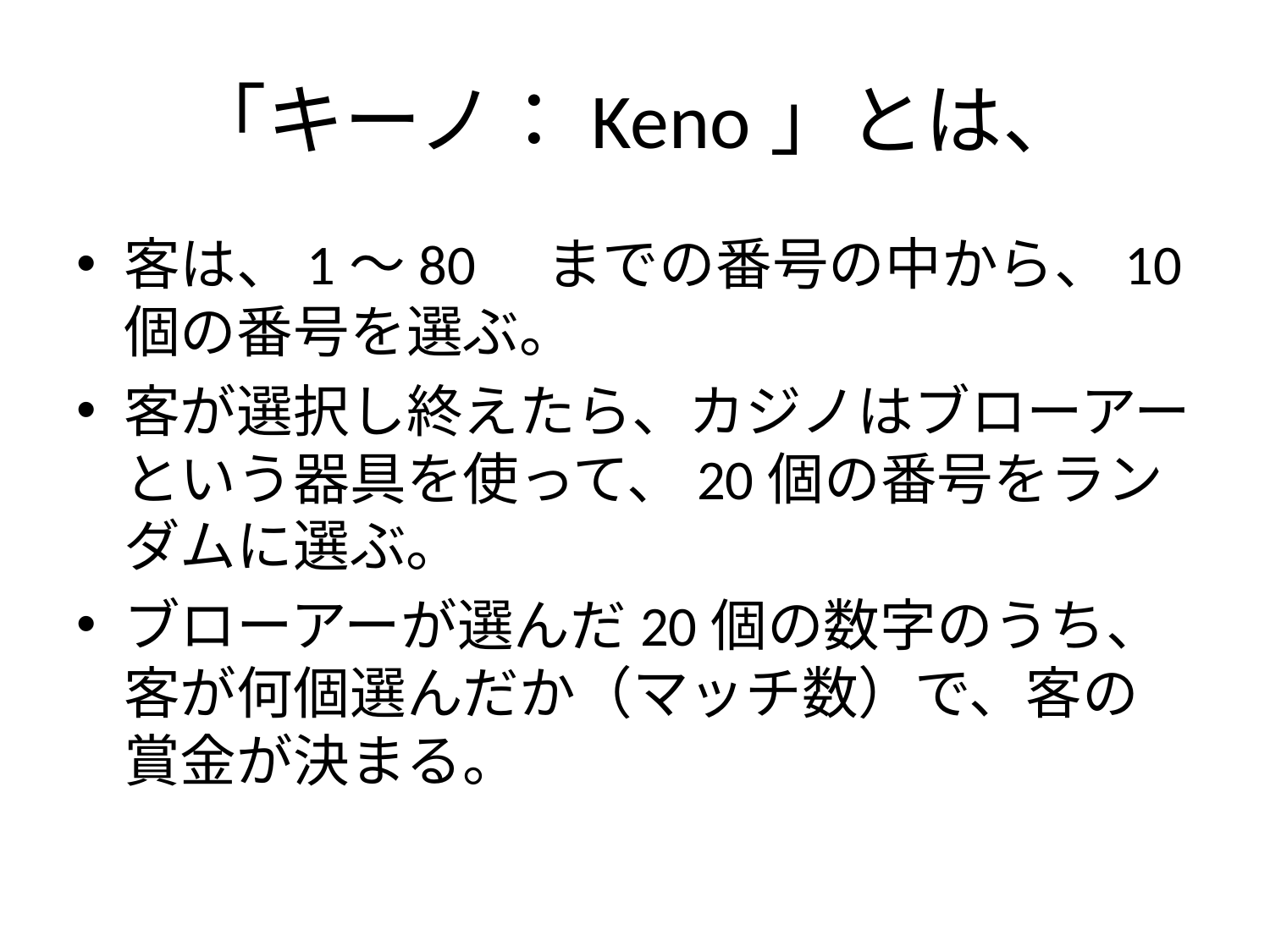

# 「キーノ：Keno」とは、
客は、1～80　までの番号の中から、10個の番号を選ぶ。
客が選択し終えたら、カジノはブローアーという器具を使って、20個の番号をランダムに選ぶ。
ブローアーが選んだ20個の数字のうち、客が何個選んだか（マッチ数）で、客の賞金が決まる。